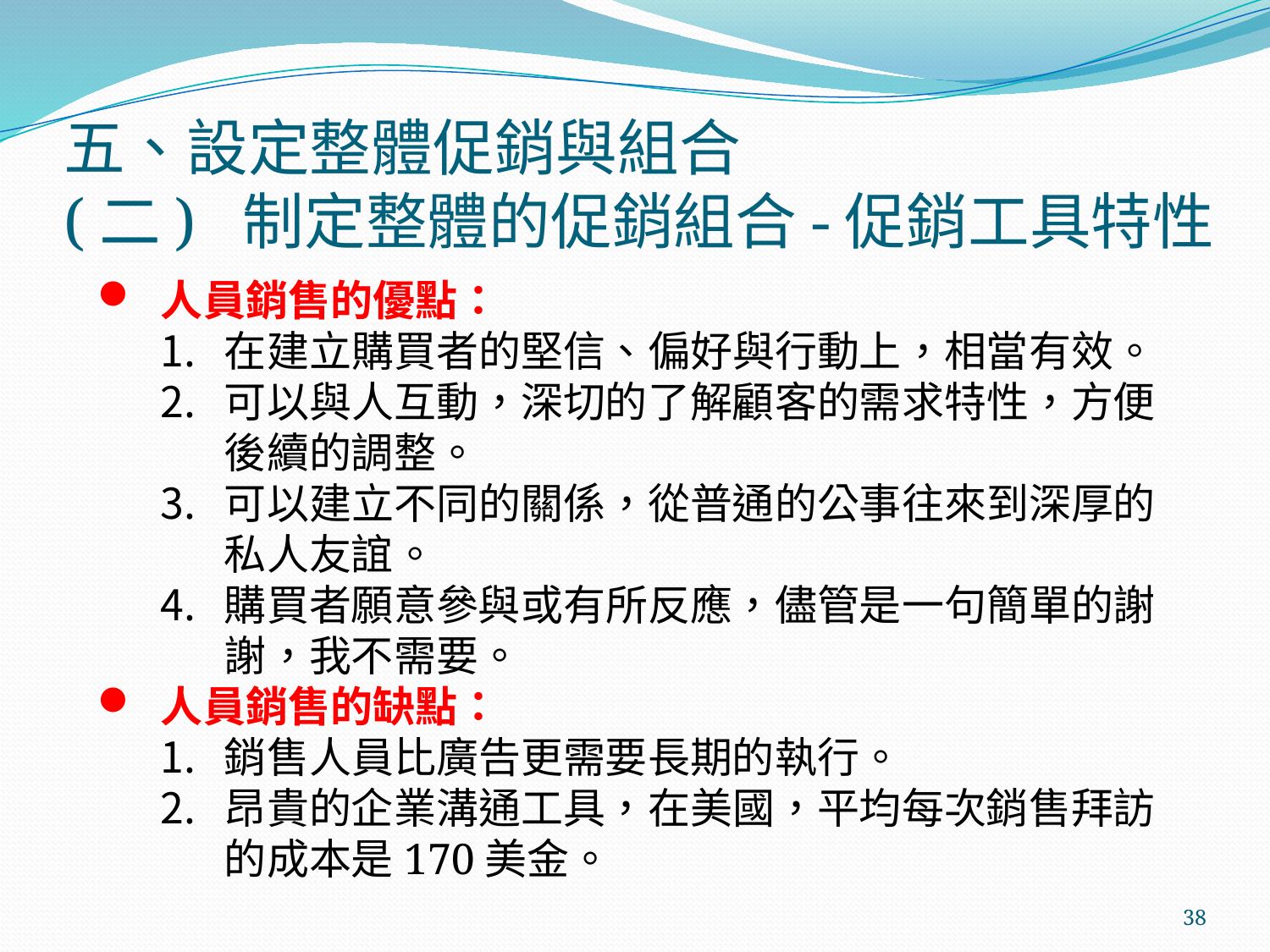

# 五、設定整體促銷與組合 (二)  制定整體的促銷組合-促銷工具特性
人員銷售的優點：
在建立購買者的堅信、偏好與行動上，相當有效。
可以與人互動，深切的了解顧客的需求特性，方便後續的調整。
可以建立不同的關係，從普通的公事往來到深厚的私人友誼。
購買者願意參與或有所反應，儘管是一句簡單的謝謝，我不需要。
人員銷售的缺點：
銷售人員比廣告更需要長期的執行。
昂貴的企業溝通工具，在美國，平均每次銷售拜訪的成本是170美金。
38